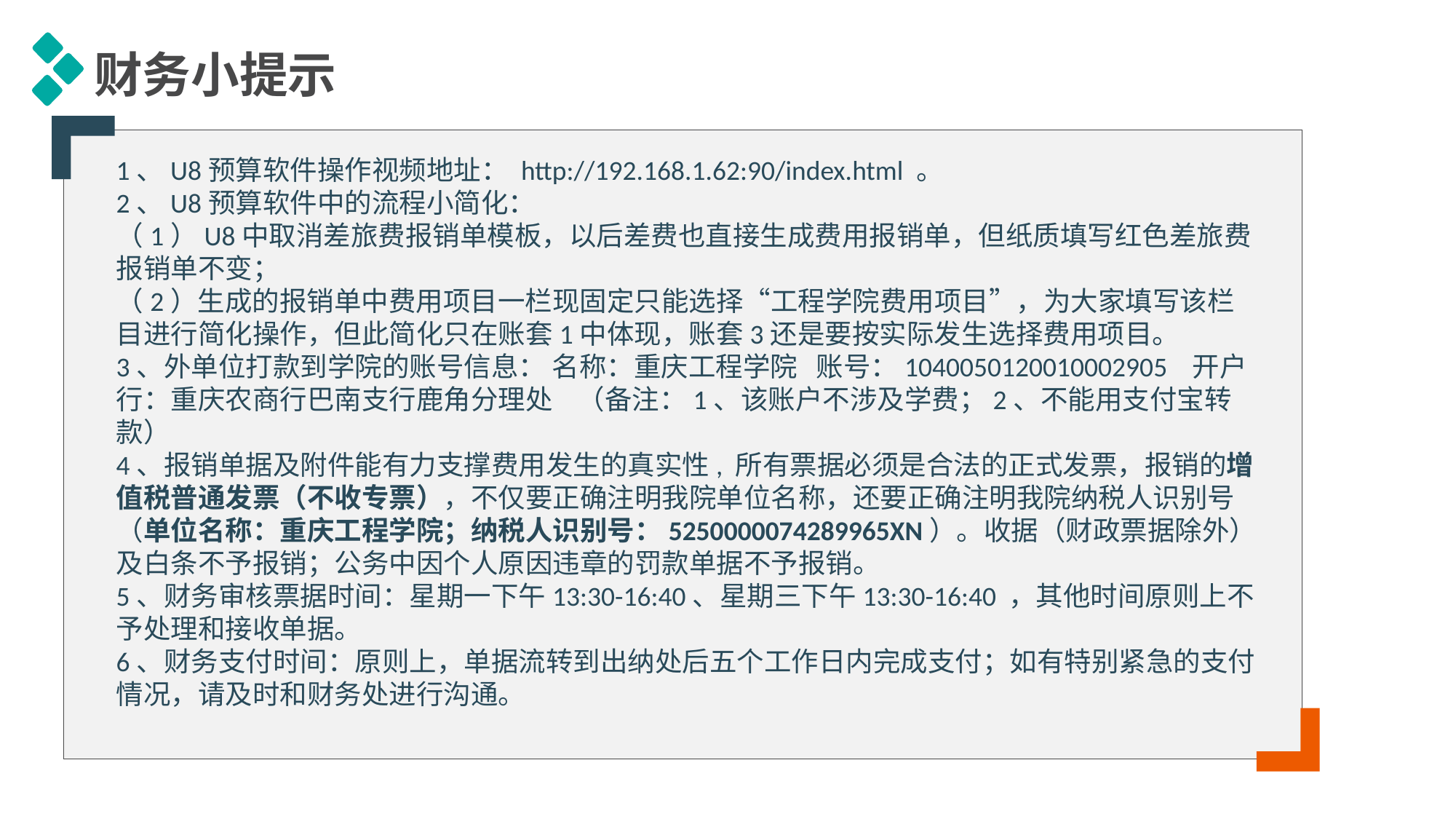

财务小提示

1、U8预算软件操作视频地址： http://192.168.1.62:90/index.html 。
2、U8预算软件中的流程小简化：
（1）U8中取消差旅费报销单模板，以后差费也直接生成费用报销单，但纸质填写红色差旅费报销单不变；
（2）生成的报销单中费用项目一栏现固定只能选择“工程学院费用项目”，为大家填写该栏目进行简化操作，但此简化只在账套1中体现，账套3还是要按实际发生选择费用项目。
3、外单位打款到学院的账号信息： 名称：重庆工程学院   账号：1040050120010002905   开户行：重庆农商行巴南支行鹿角分理处    （备注：1、该账户不涉及学费；2、不能用支付宝转款）
4、报销单据及附件能有力支撑费用发生的真实性, 所有票据必须是合法的正式发票，报销的增值税普通发票（不收专票），不仅要正确注明我院单位名称，还要正确注明我院纳税人识别号（单位名称：重庆工程学院；纳税人识别号：5250000074289965XN）。收据（财政票据除外）及白条不予报销；公务中因个人原因违章的罚款单据不予报销。
5、财务审核票据时间：星期一下午13:30-16:40、星期三下午13:30-16:40 ，其他时间原则上不予处理和接收单据。
6、财务支付时间：原则上，单据流转到出纳处后五个工作日内完成支付；如有特别紧急的支付情况，请及时和财务处进行沟通。